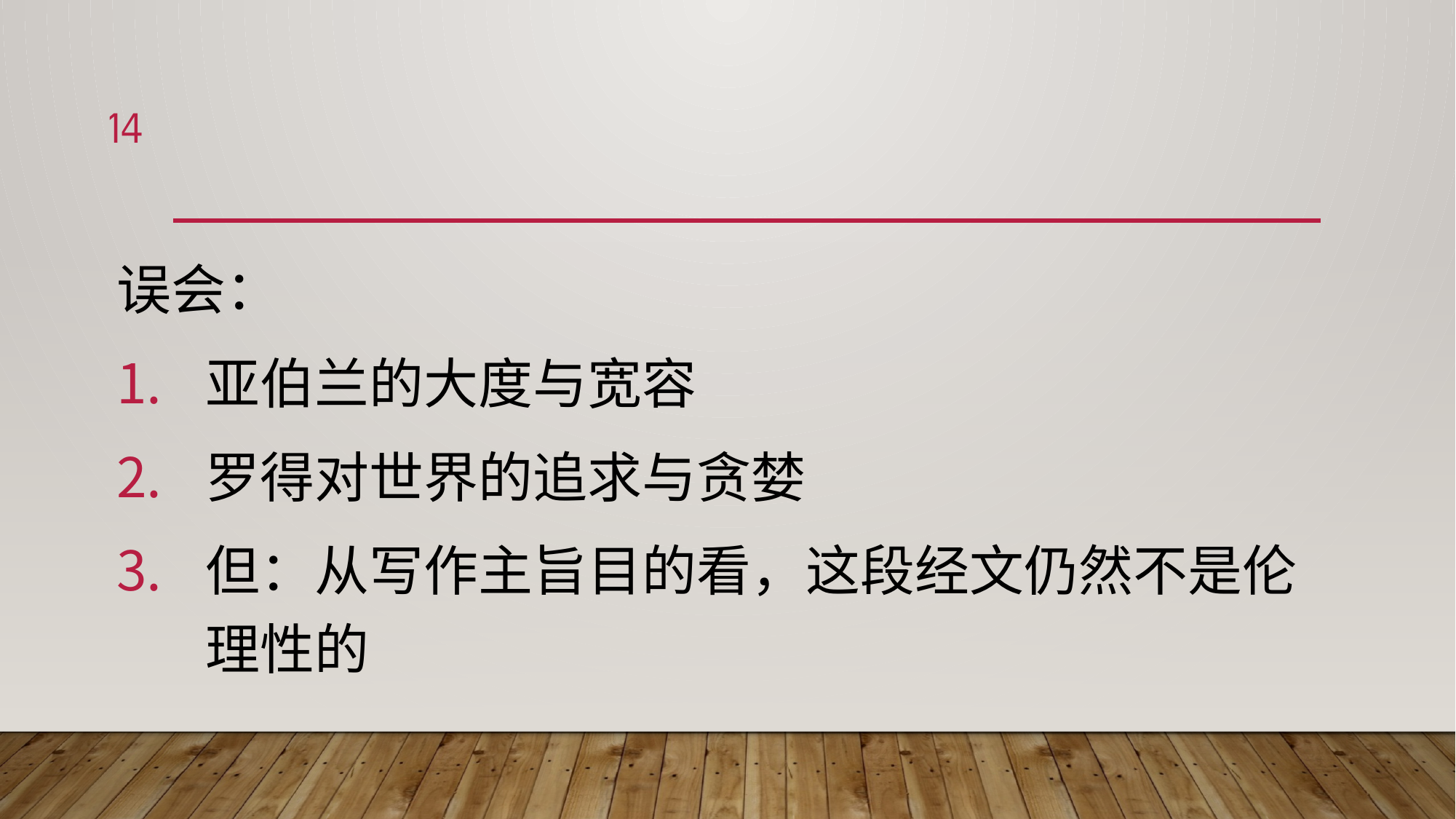

14
误会：
亚伯兰的大度与宽容
罗得对世界的追求与贪婪
但：从写作主旨目的看，这段经文仍然不是伦理性的